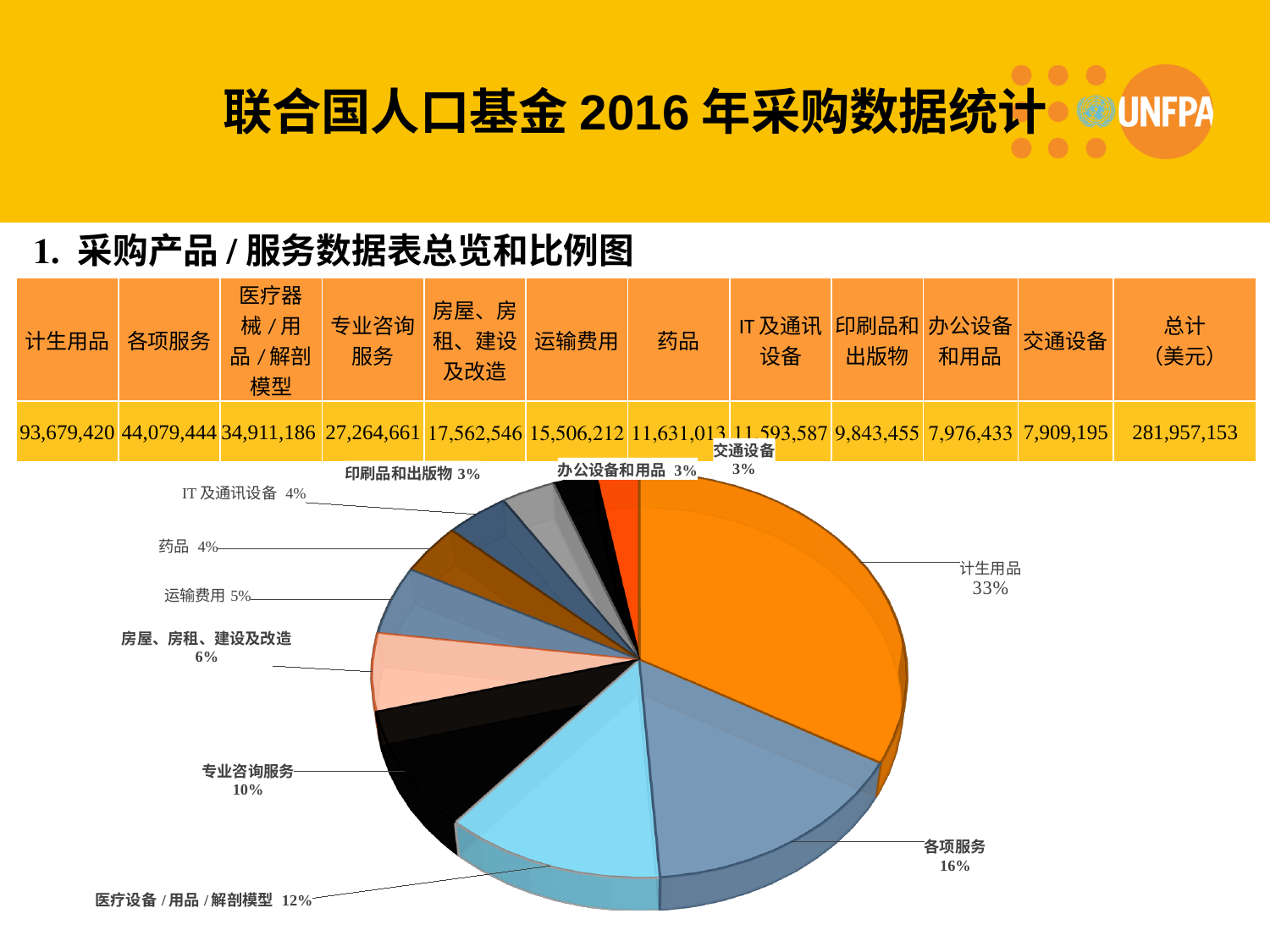

# 联合国人口基金2016年采购数据统计
1. 采购产品/服务数据表总览和比例图
| 计生用品 | 各项服务 | 医疗器械/用品/解剖模型 | 专业咨询服务 | 房屋、房租、建设及改造 | 运输费用 | 药品 | IT及通讯设备 | 印刷品和出版物 | 办公设备和用品 | 交通设备 | 总计 （美元） |
| --- | --- | --- | --- | --- | --- | --- | --- | --- | --- | --- | --- |
| 93,679,420 | 44,079,444 | 34,911,186 | 27,264,661 | 17,562,546 | 15,506,212 | 11,631,013 | 11,593,587 | 9,843,455 | 7,976,433 | 7,909,195 | 281,957,153 |

[unsupported chart]